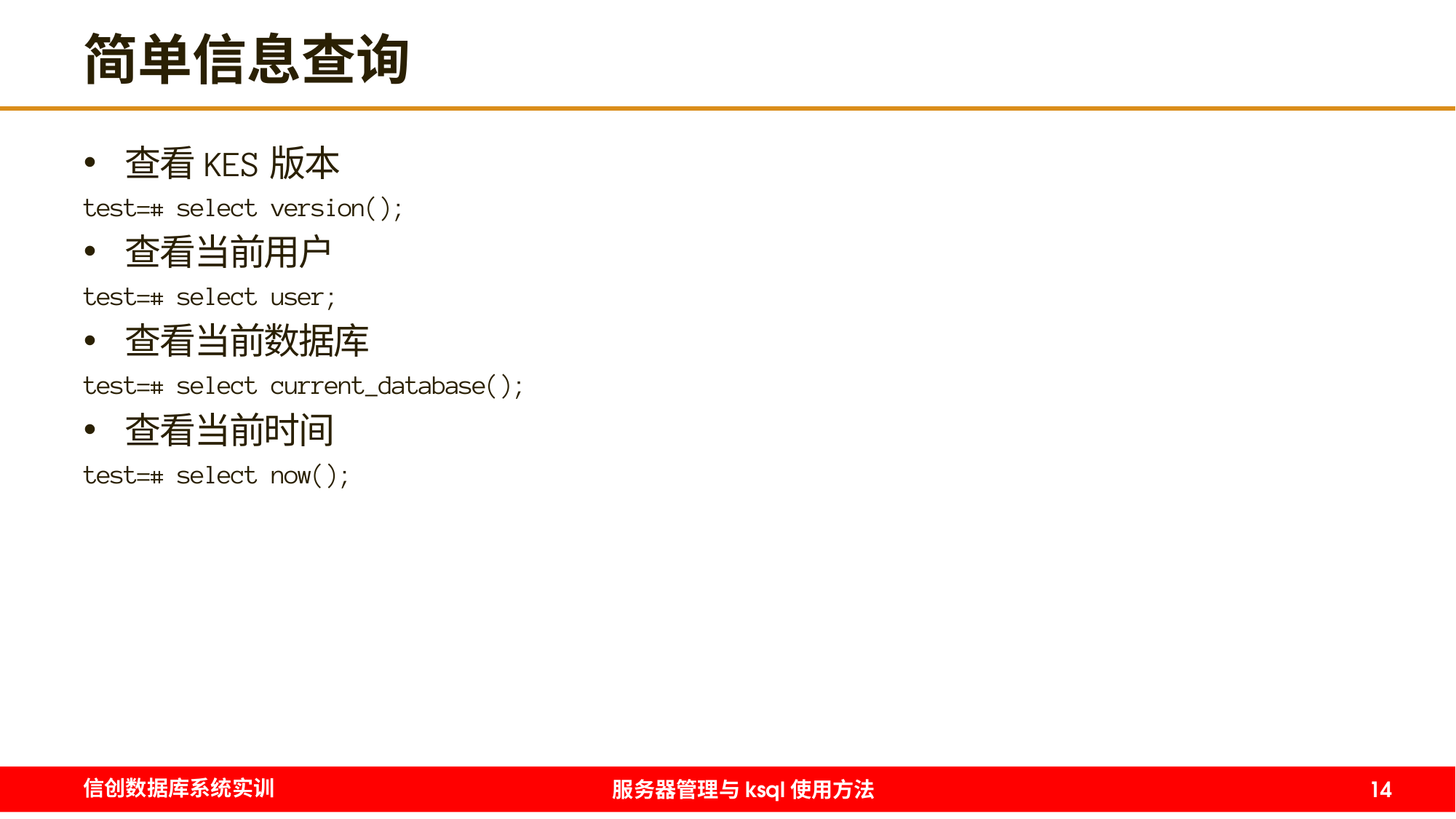

# 简单信息查询
查看KES版本
test=# select version();
查看当前用户
test=# select user;
查看当前数据库
test=# select current_database();
查看当前时间
test=# select now();